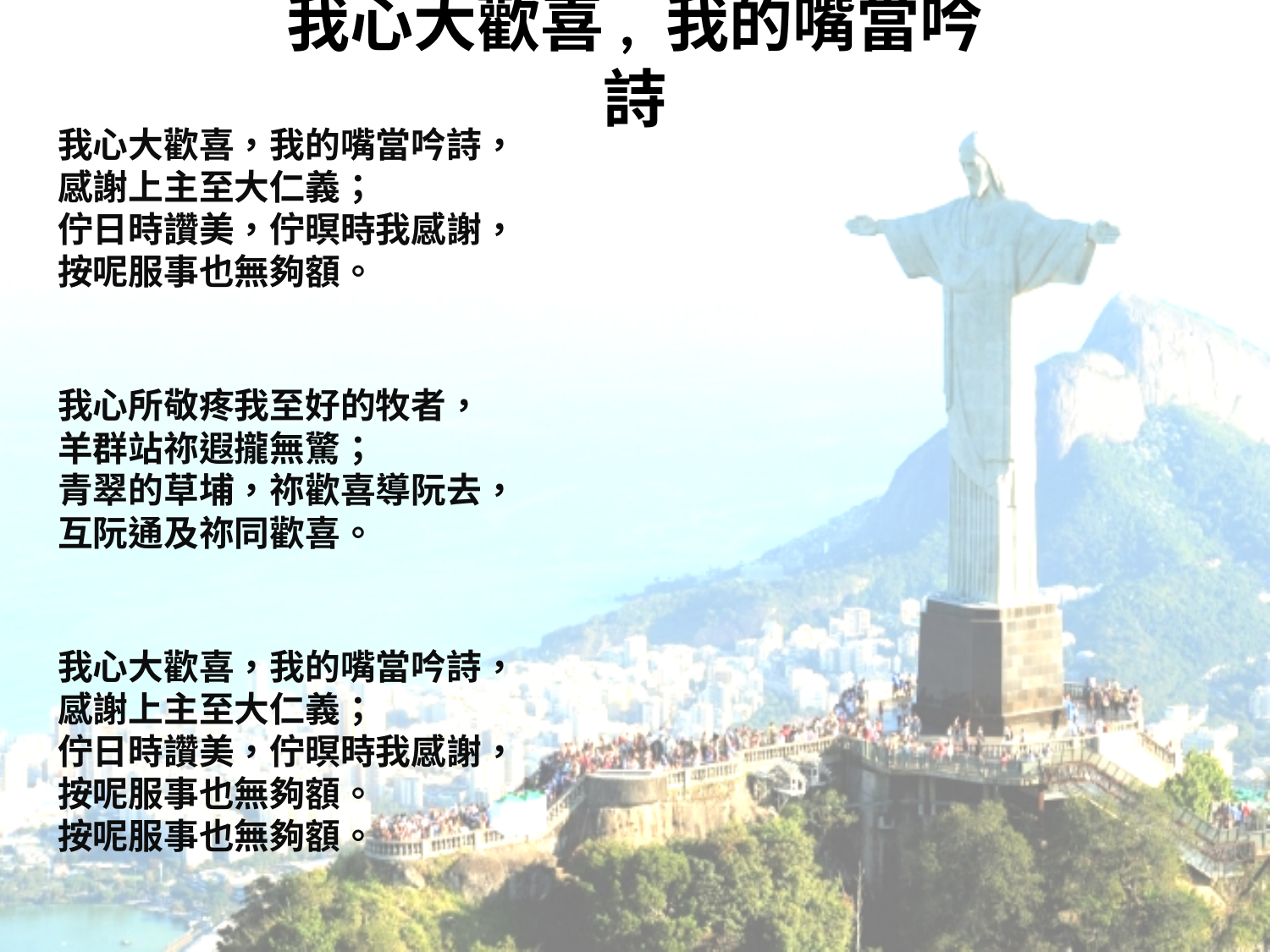

# 我心大歡喜, 我的嘴當吟詩
我心大歡喜，我的嘴當吟詩，
感謝上主至大仁義；
佇日時讚美，佇暝時我感謝，
按呢服事也無夠額。
我心所敬疼我至好的牧者，
羊群站祢遐攏無驚；
青翠的草埔，祢歡喜導阮去，
互阮通及祢同歡喜。
我心大歡喜，我的嘴當吟詩，
感謝上主至大仁義；
佇日時讚美，佇暝時我感謝，
按呢服事也無夠額。
按呢服事也無夠額。